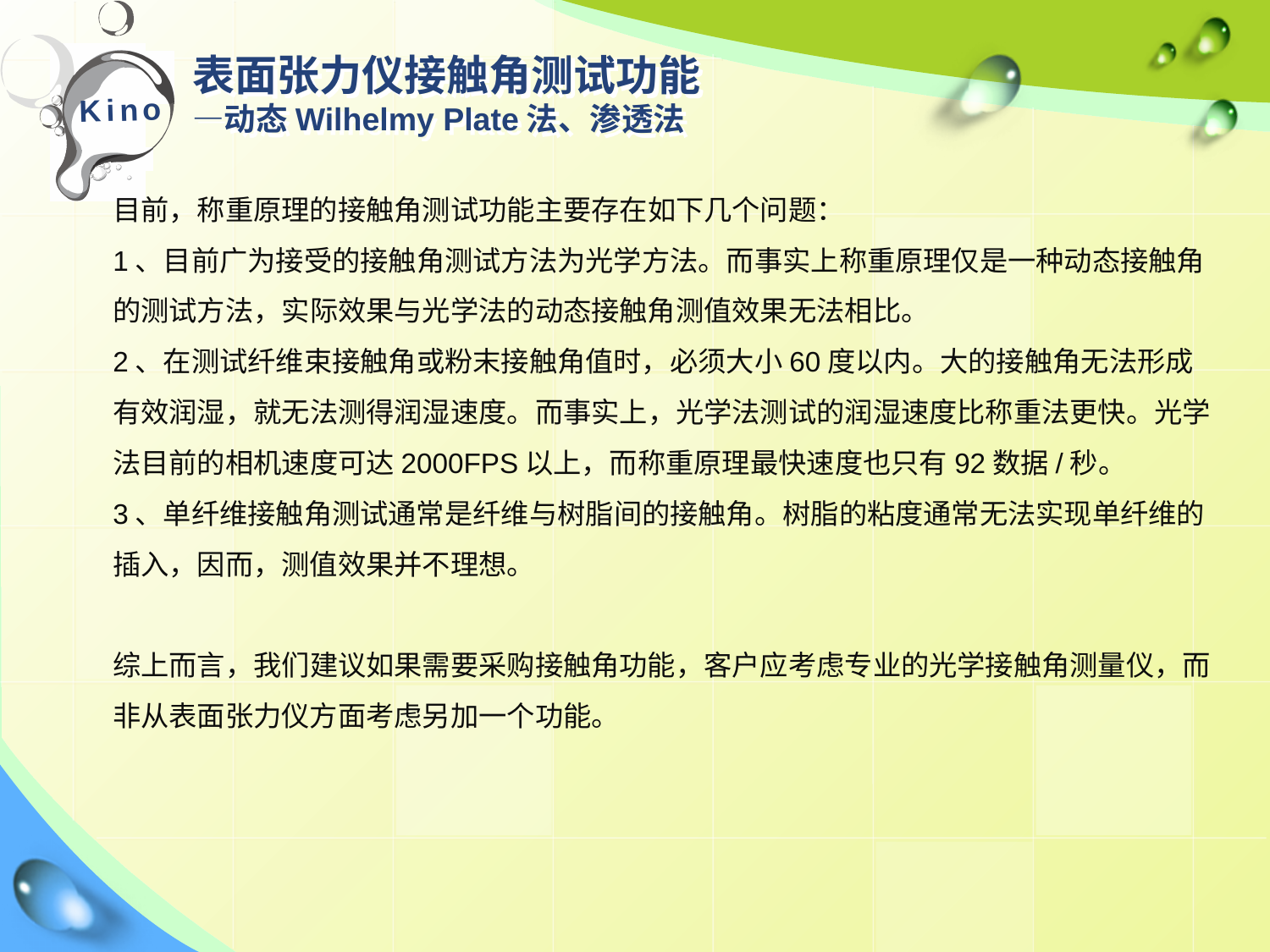

# 表面张力仪接触角测试功能 —动态Wilhelmy Plate法、渗透法
目前，称重原理的接触角测试功能主要存在如下几个问题：
1、目前广为接受的接触角测试方法为光学方法。而事实上称重原理仅是一种动态接触角的测试方法，实际效果与光学法的动态接触角测值效果无法相比。
2、在测试纤维束接触角或粉末接触角值时，必须大小60度以内。大的接触角无法形成有效润湿，就无法测得润湿速度。而事实上，光学法测试的润湿速度比称重法更快。光学法目前的相机速度可达2000FPS以上，而称重原理最快速度也只有92数据/秒。
3、单纤维接触角测试通常是纤维与树脂间的接触角。树脂的粘度通常无法实现单纤维的插入，因而，测值效果并不理想。

综上而言，我们建议如果需要采购接触角功能，客户应考虑专业的光学接触角测量仪，而非从表面张力仪方面考虑另加一个功能。